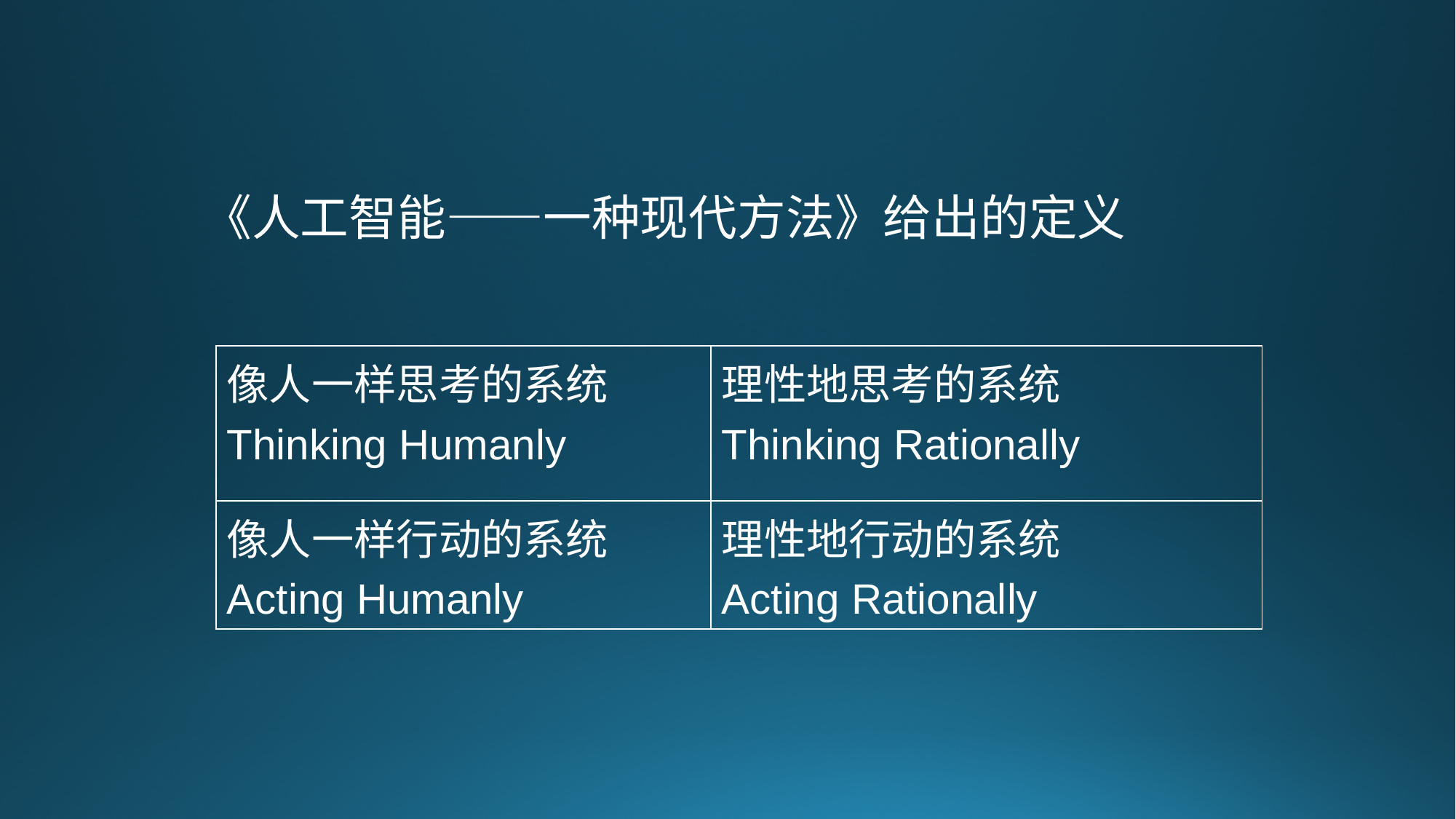

《人工智能——一种现代方法》给出的定义
| 像人一样思考的系统 Thinking Humanly | 理性地思考的系统 Thinking Rationally |
| --- | --- |
| 像人一样行动的系统 Acting Humanly | 理性地行动的系统 Acting Rationally |